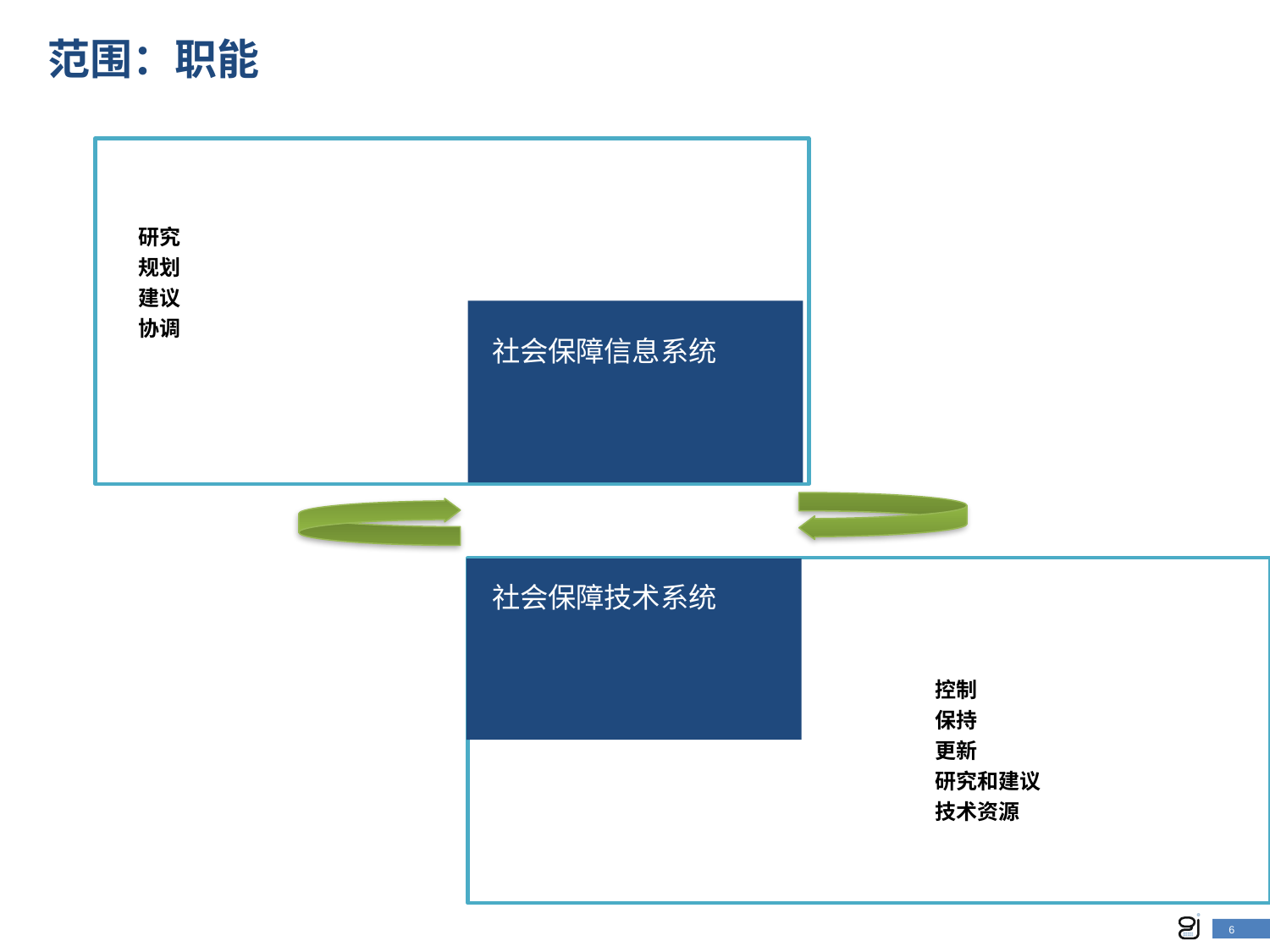

# 范围：职能

研究
规划
建议
协调

社会保障信息系统

社会保障技术系统
控制
保持
更新
研究和建议
技术资源
6